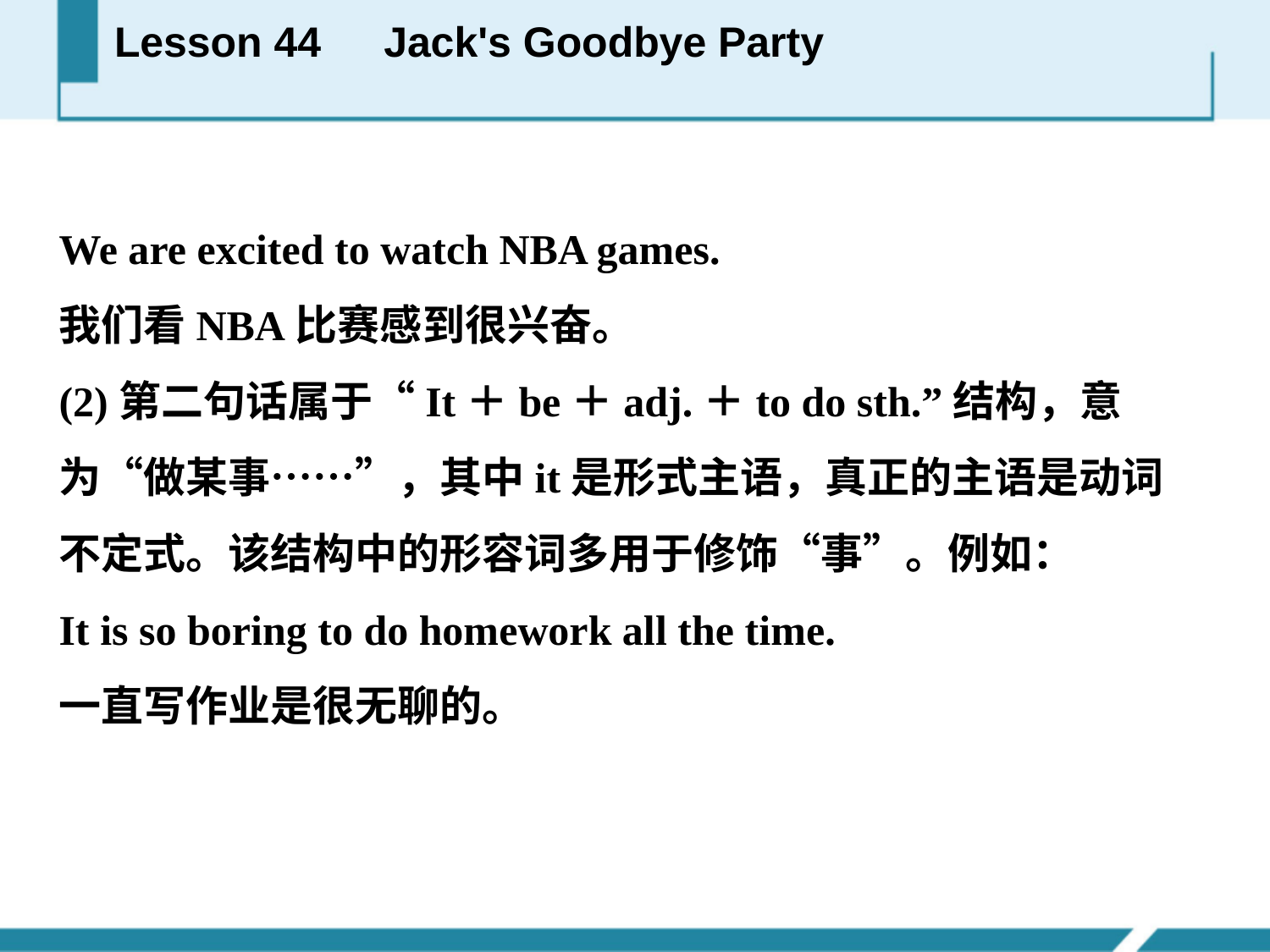

Lesson 44　Jack's Goodbye Party
We are excited to watch NBA games.
我们看NBA比赛感到很兴奋。
(2)第二句话属于“It＋be＋adj.＋to do sth.”结构，意为“做某事……”，其中it是形式主语，真正的主语是动词不定式。该结构中的形容词多用于修饰“事”。例如：
It is so boring to do homework all the time.
一直写作业是很无聊的。